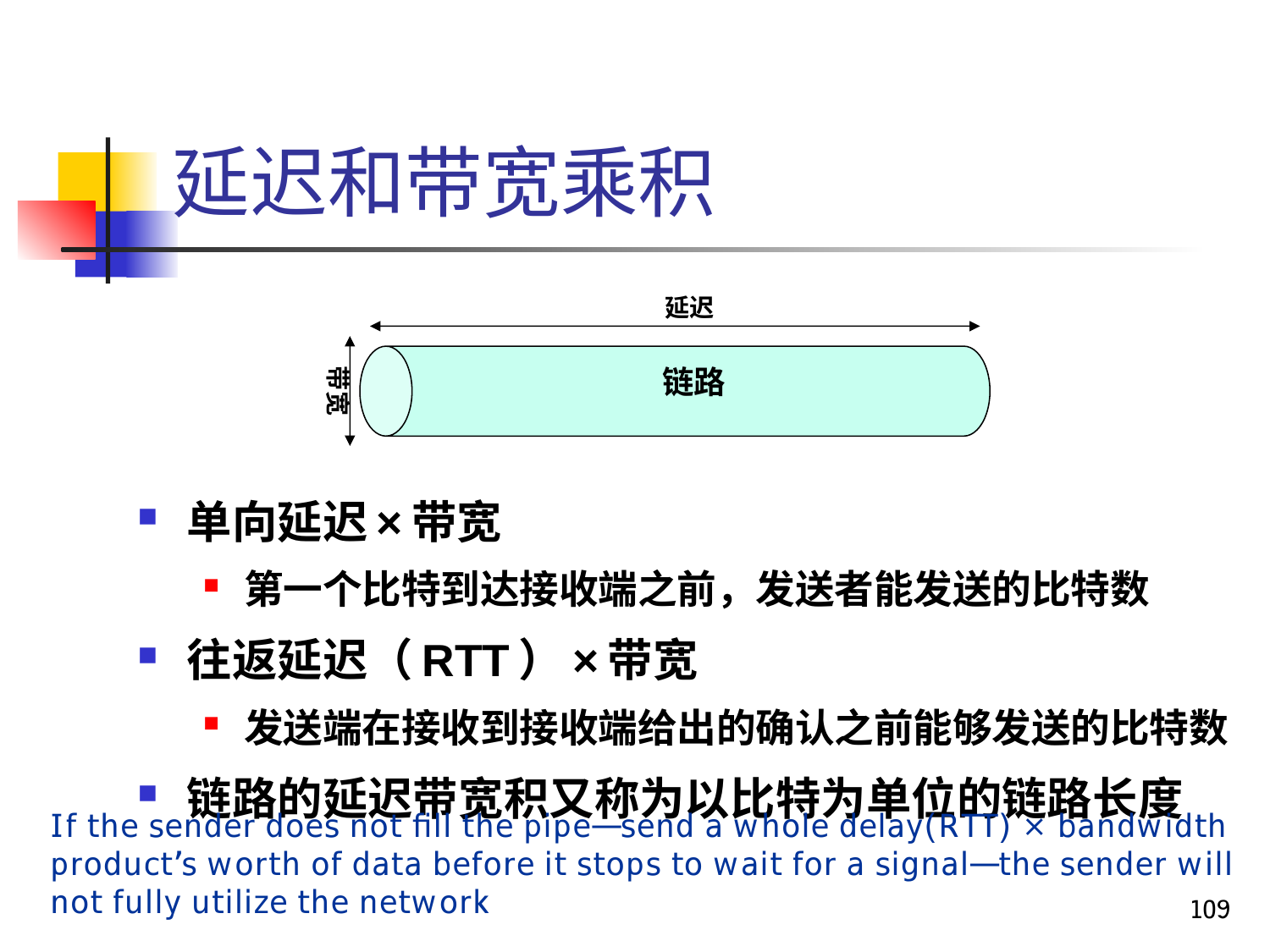

# 延迟和带宽乘积

延迟

带宽
链路
单向延迟×带宽
第一个比特到达接收端之前，发送者能发送的比特数
往返延迟（RTT）×带宽
发送端在接收到接收端给出的确认之前能够发送的比特数
链路的延迟带宽积又称为以比特为单位的链路长度

If the sender does not fill the pipe—send a whole delay(RTT) × bandwidth product’s worth of data before it stops to wait for a signal—the sender will not fully utilize the network
109